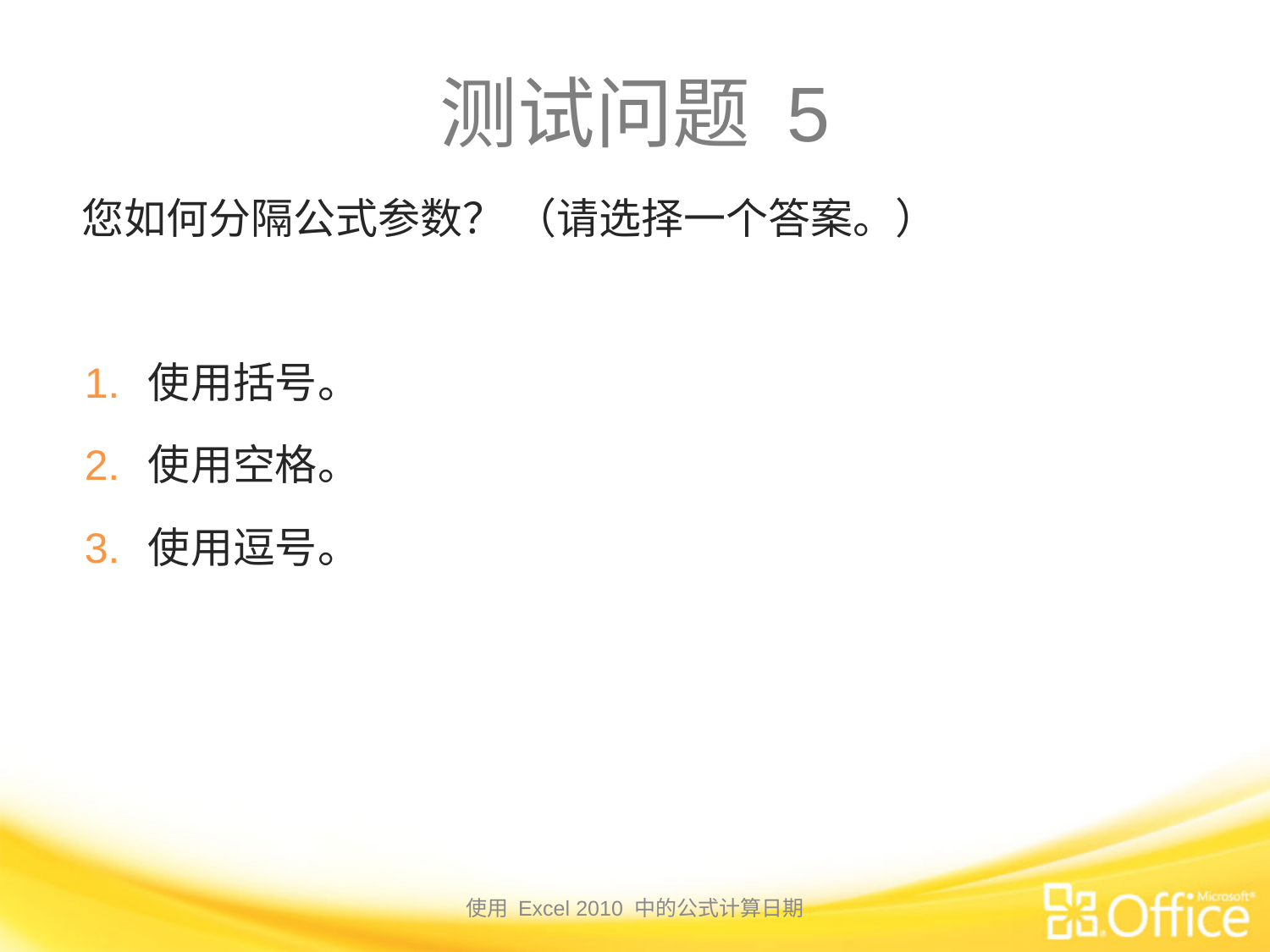

# 测试问题 5
您如何分隔公式参数？ （请选择一个答案。）
使用括号。
使用空格。
使用逗号。
使用 Excel 2010 中的公式计算日期